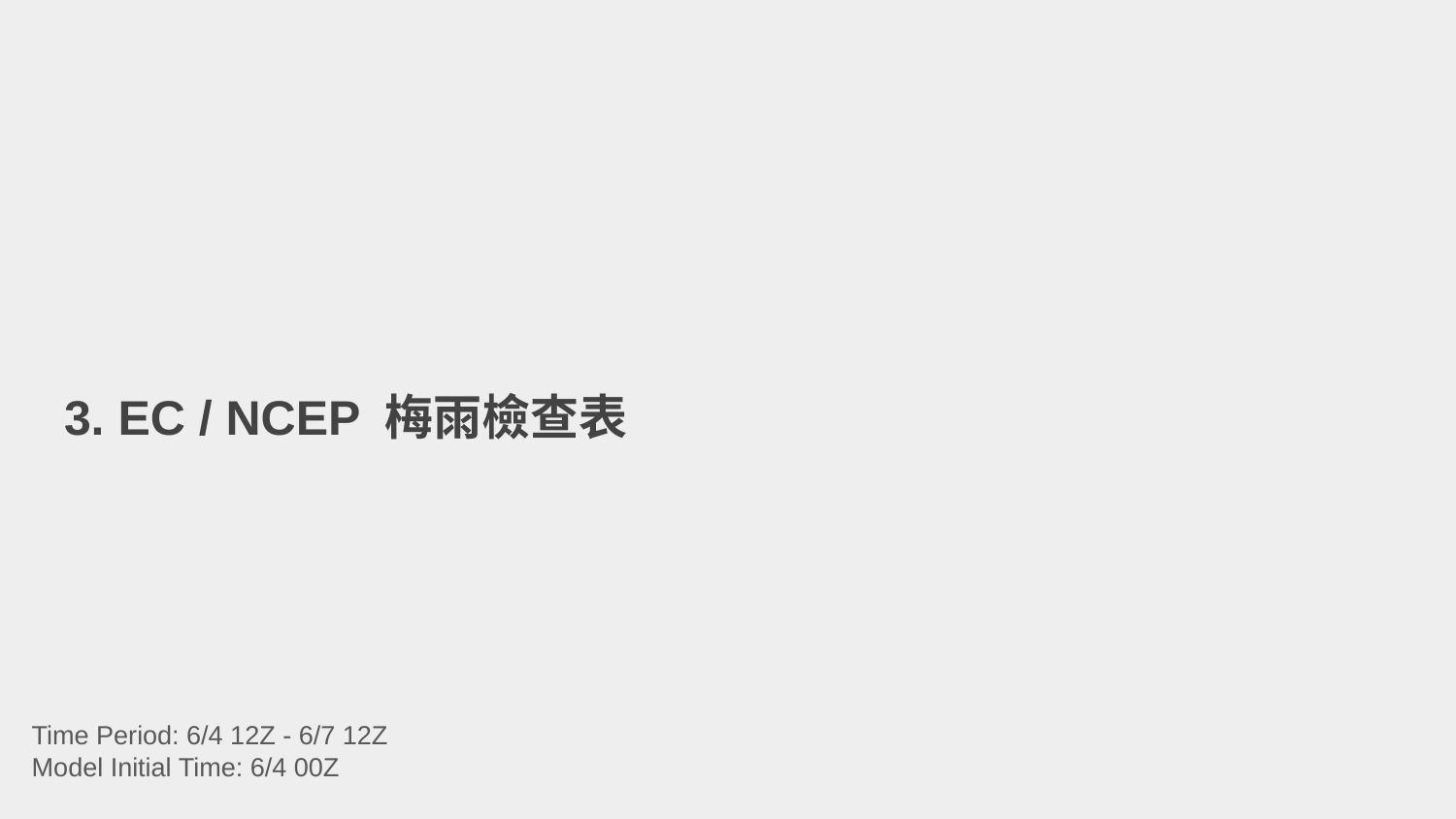

# 3. EC / NCEP 梅雨檢查表
Time Period: 6/4 12Z - 6/7 12Z
Model Initial Time: 6/4 00Z